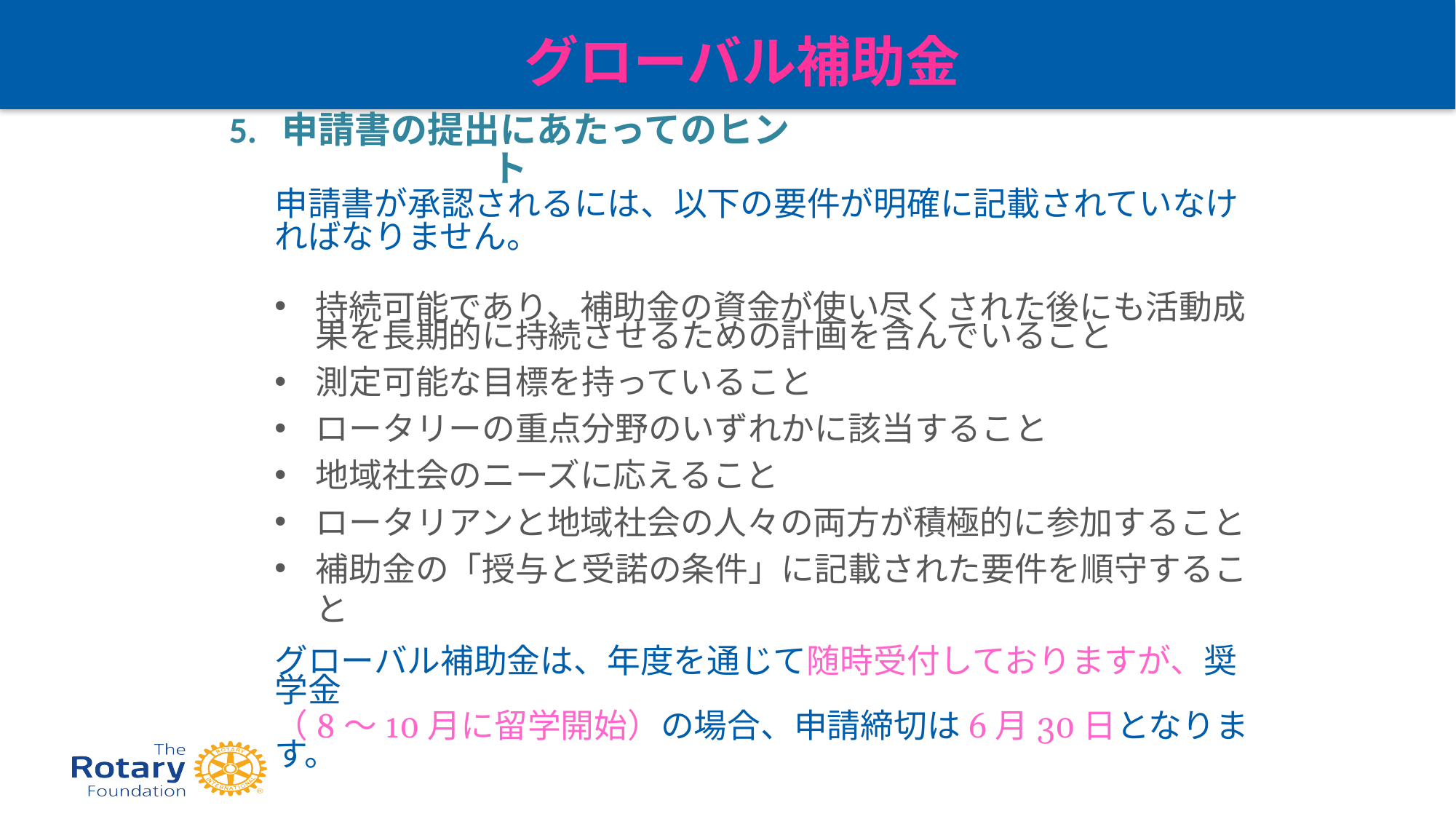

グローバル補助金
5.  申請書の提出にあたってのヒント
# 申請書の提出にあたってのヒント
申請書が承認されるには、以下の要件が明確に記載されていなければなりません。

持続可能であり、補助金の資金が使い尽くされた後にも活動成果を長期的に持続させるための計画を含んでいること
測定可能な目標を持っていること
ロータリーの重点分野のいずれかに該当すること
地域社会のニーズに応えること
ロータリアンと地域社会の人々の両方が積極的に参加すること
補助金の「授与と受諾の条件」に記載された要件を順守すること

グローバル補助金は、年度を通じて随時受付しておりますが、奨学金
（8～10月に留学開始）の場合、申請締切は6月30日となります。